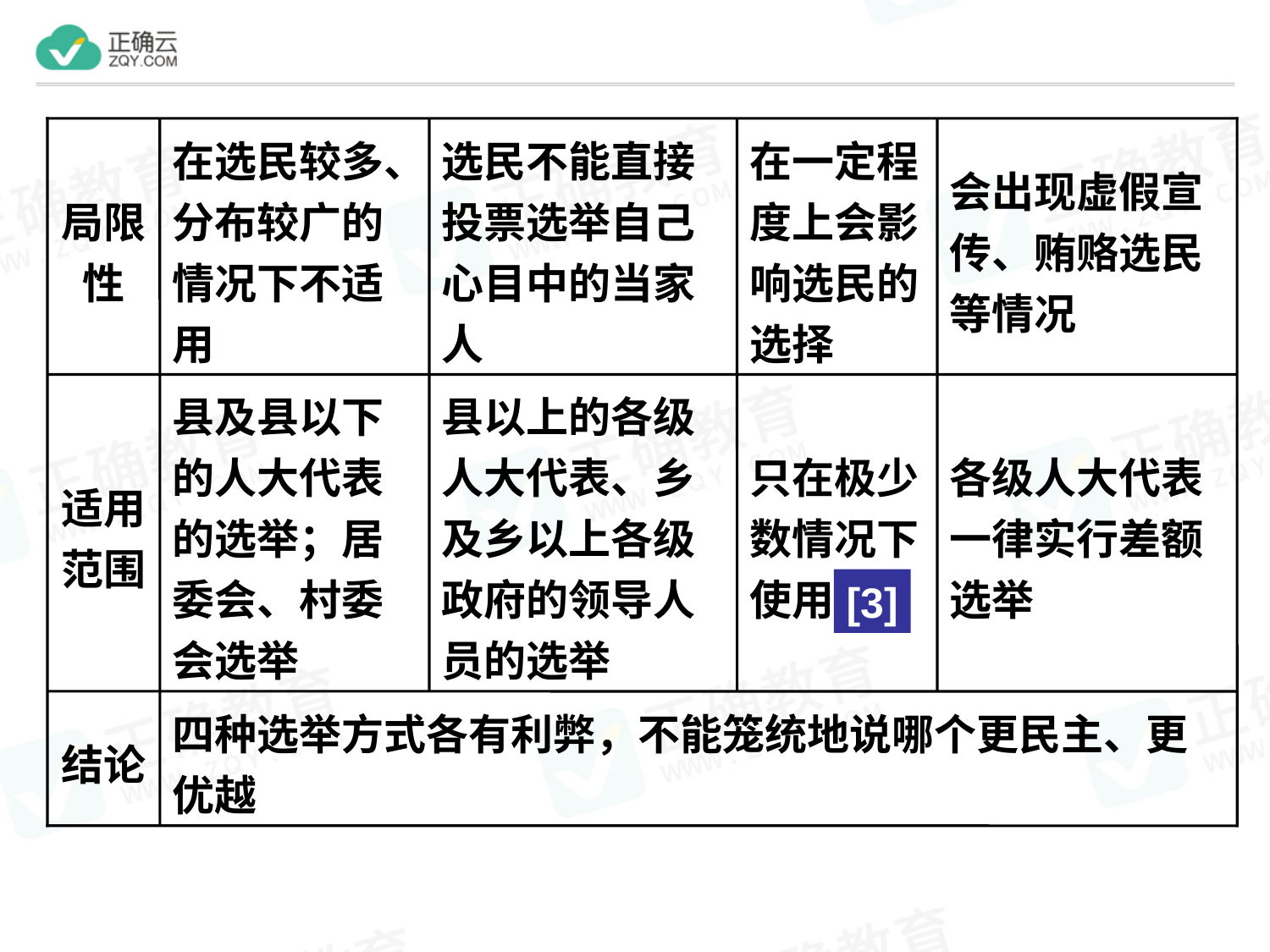

局限性

在选民较多、分布较广的情况下不适用

选民不能直接投票选举自己心目中的当家人

在一定程度上会影响选民的选择

会出现虚假宣传、贿赂选民等情况

适用
范围

县及县以下的人大代表的选举；居委会、村委会选举
县以上的各级人大代表、乡及乡以上各级政府的领导人员的选举
只在极少数情况下使用
各级人大代表一律实行差额选举
[3]
结论

四种选举方式各有利弊，不能笼统地说哪个更民主、更优越